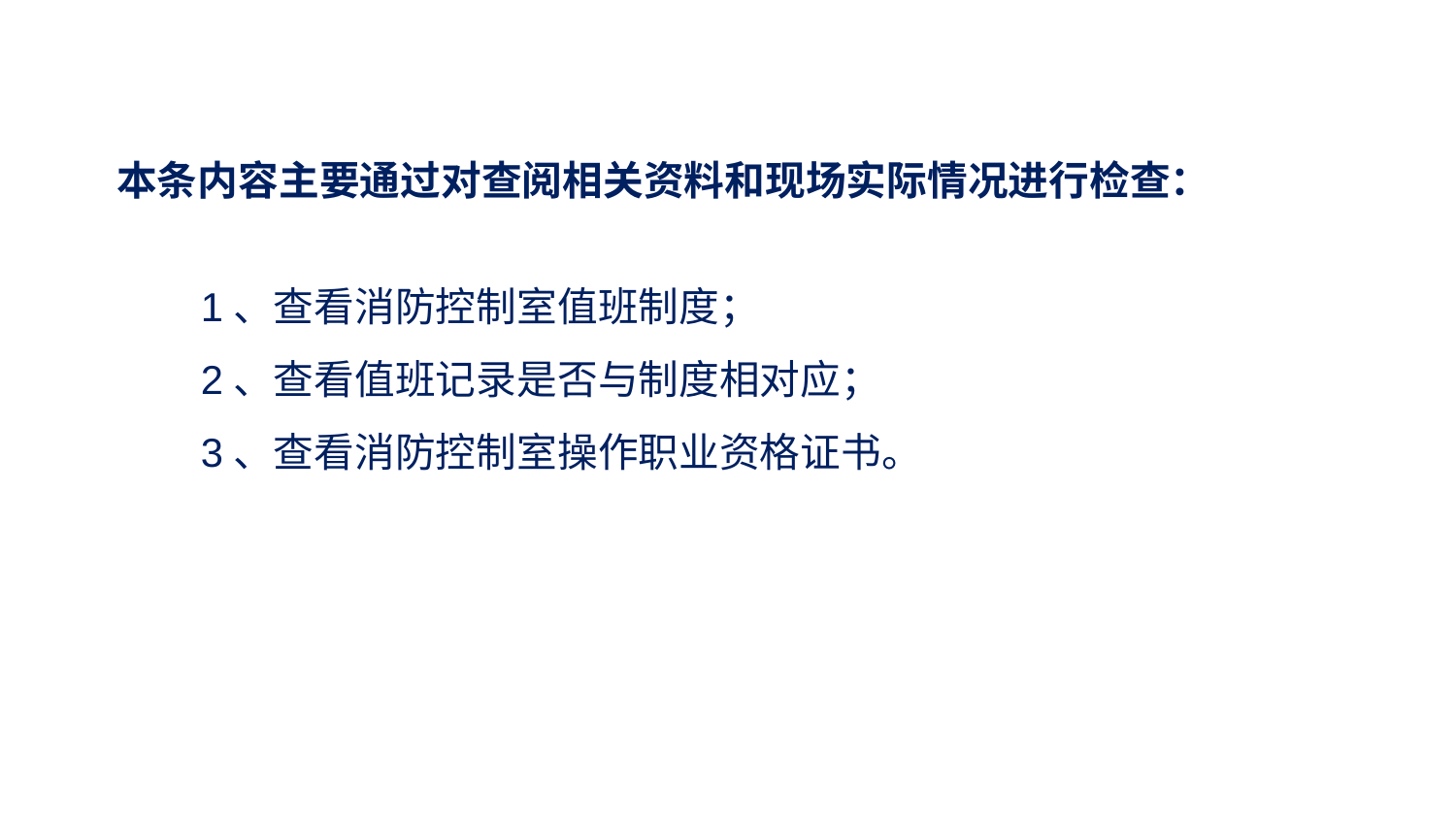

本条内容主要通过对查阅相关资料和现场实际情况进行检查：
1、查看消防控制室值班制度；
2、查看值班记录是否与制度相对应；
3、查看消防控制室操作职业资格证书。